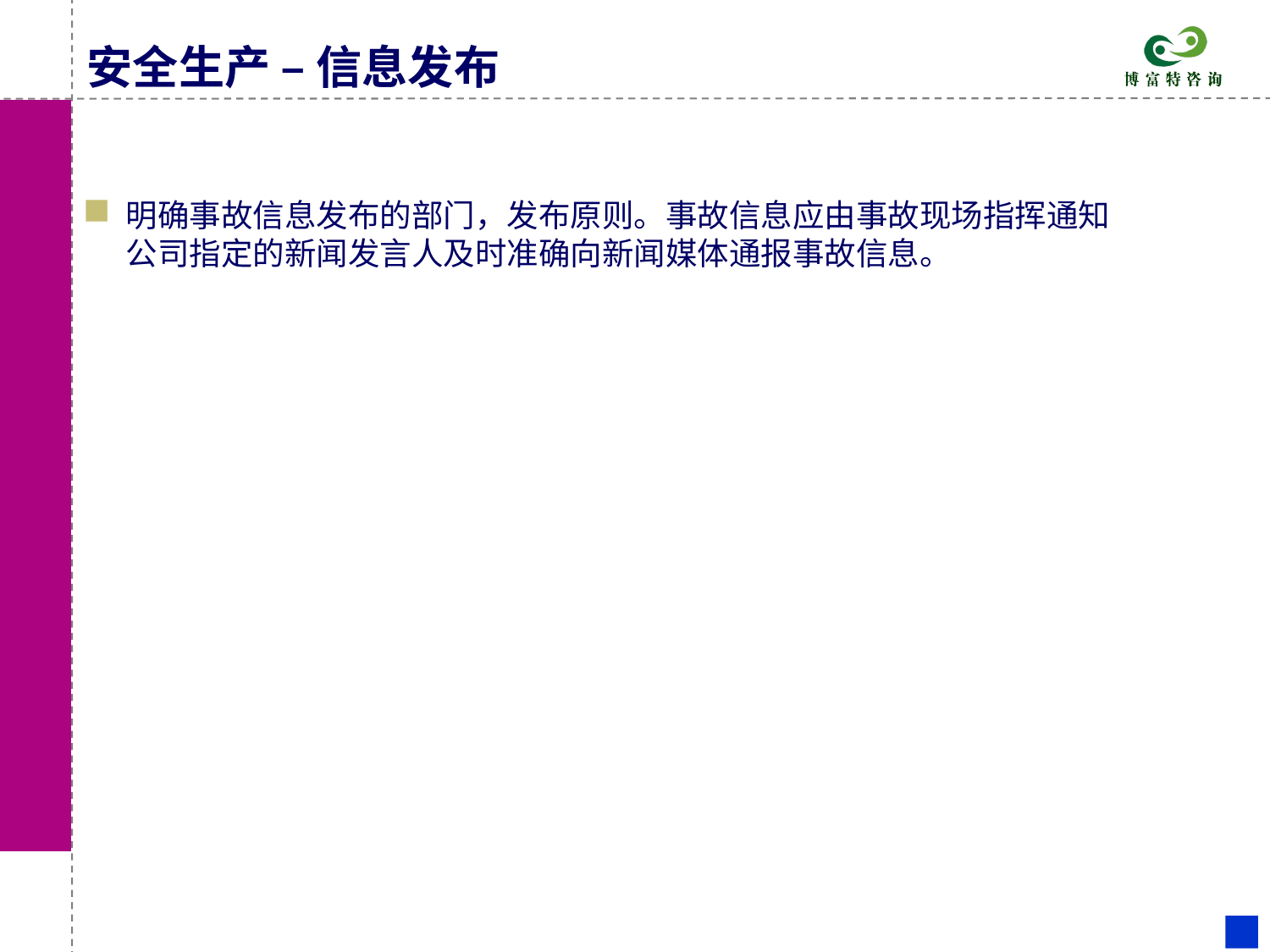

# 安全生产 – 信息发布
明确事故信息发布的部门，发布原则。事故信息应由事故现场指挥通知公司指定的新闻发言人及时准确向新闻媒体通报事故信息。

25